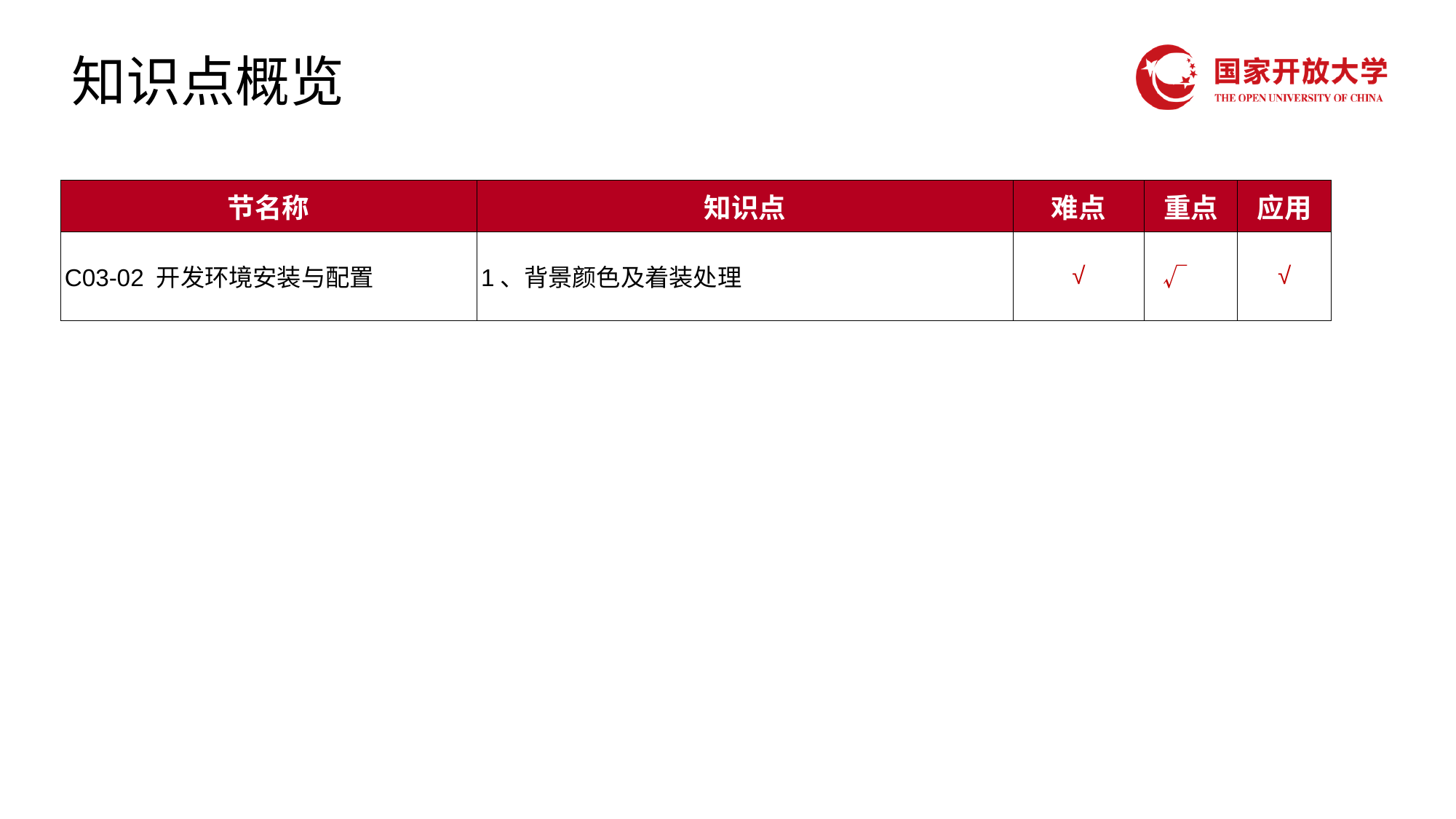

# 知识点概览
| 节名称 | 知识点 | 难点 | 重点 | 应用 |
| --- | --- | --- | --- | --- |
| C03-02 开发环境安装与配置 | 1、背景颜色及着装处理 | √ | √ | √ |